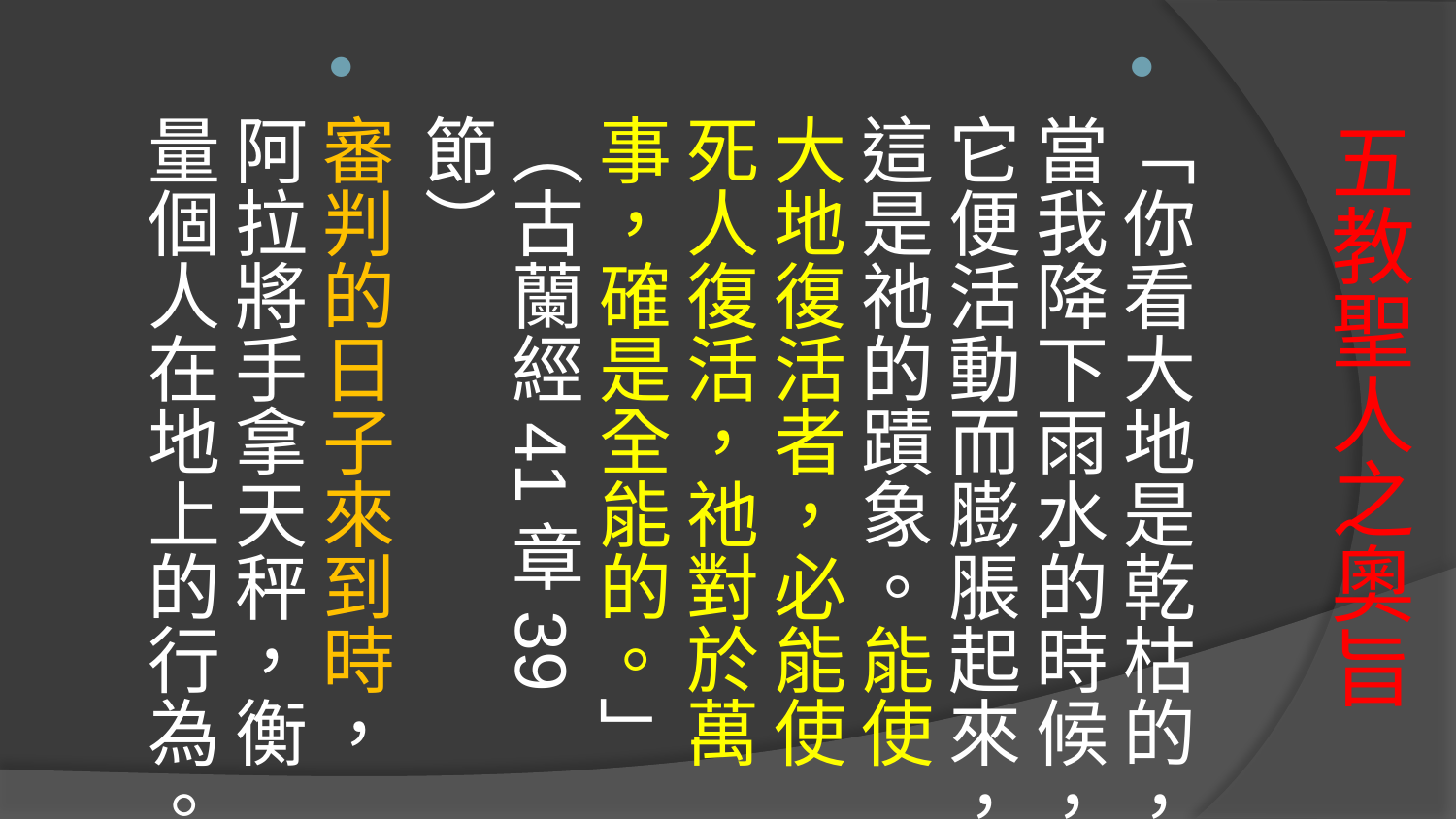

「你看大地是乾枯的，當我降下雨水的時候，它便活動而膨脹起來，這是祂的蹟象。能使大地復活者，必能使死人復活，祂對於萬事，確是全能的。」（古蘭經41章39節）
審判的日子來到時，阿拉將手拿天秤，衡量個人在地上的行為。

# 五教聖人之奧旨